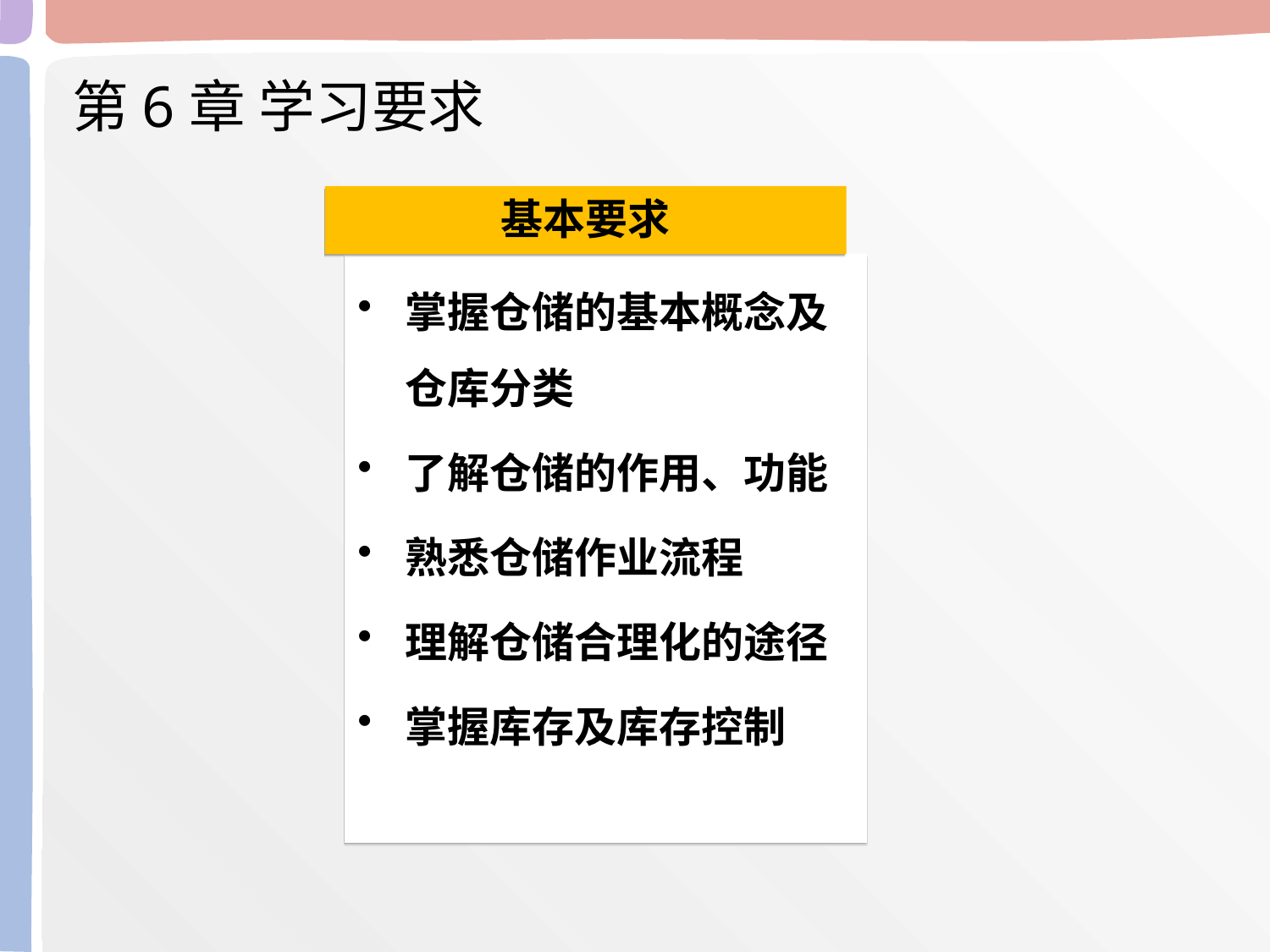

第6章 学习要求
基本要求
掌握仓储的基本概念及仓库分类
了解仓储的作用、功能
熟悉仓储作业流程
理解仓储合理化的途径
掌握库存及库存控制